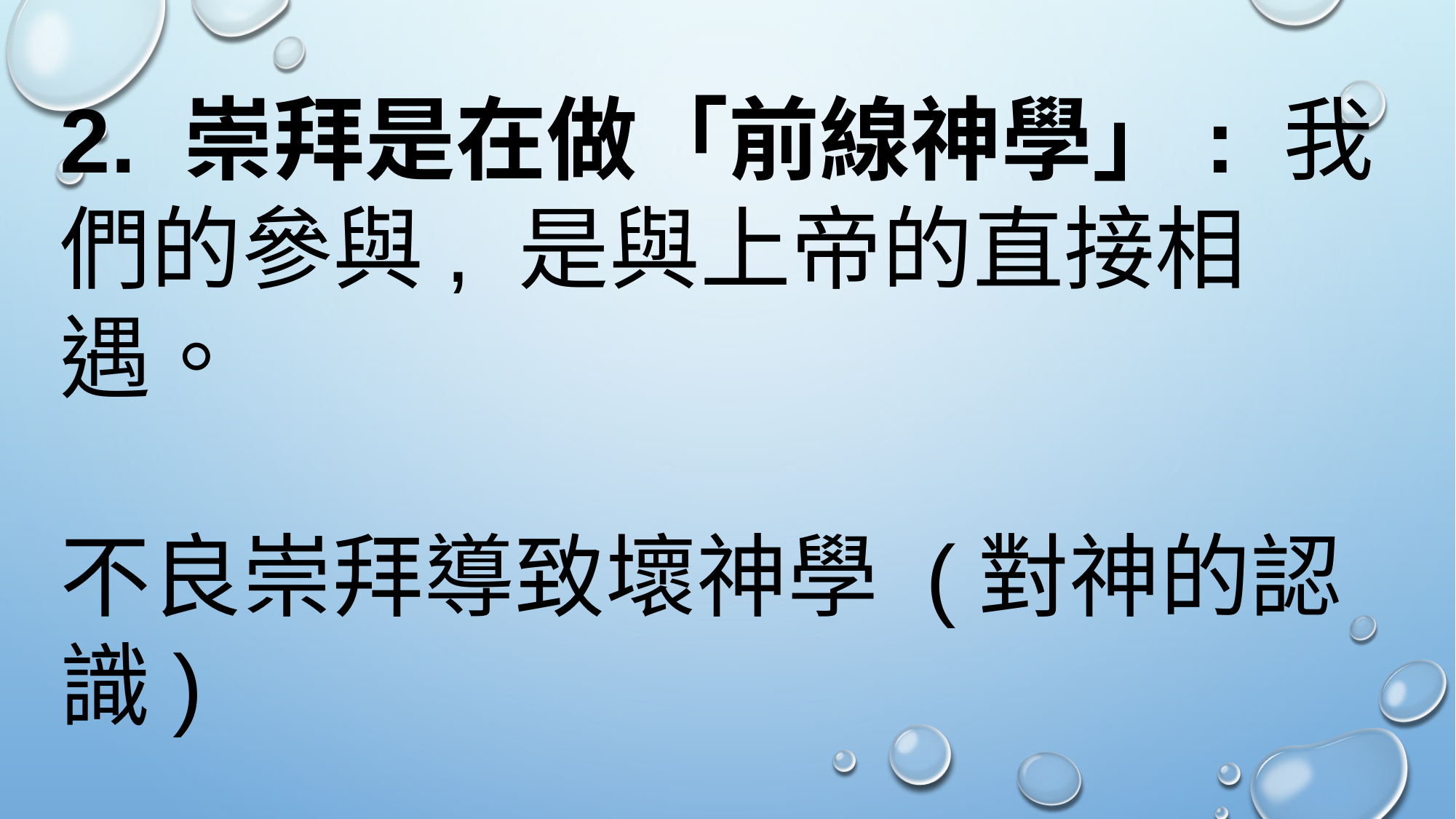

2. 崇拜是在做「前線神學」: 我們的參與, 是與上帝的直接相遇。
不良崇拜導致壞神學 (對神的認識)